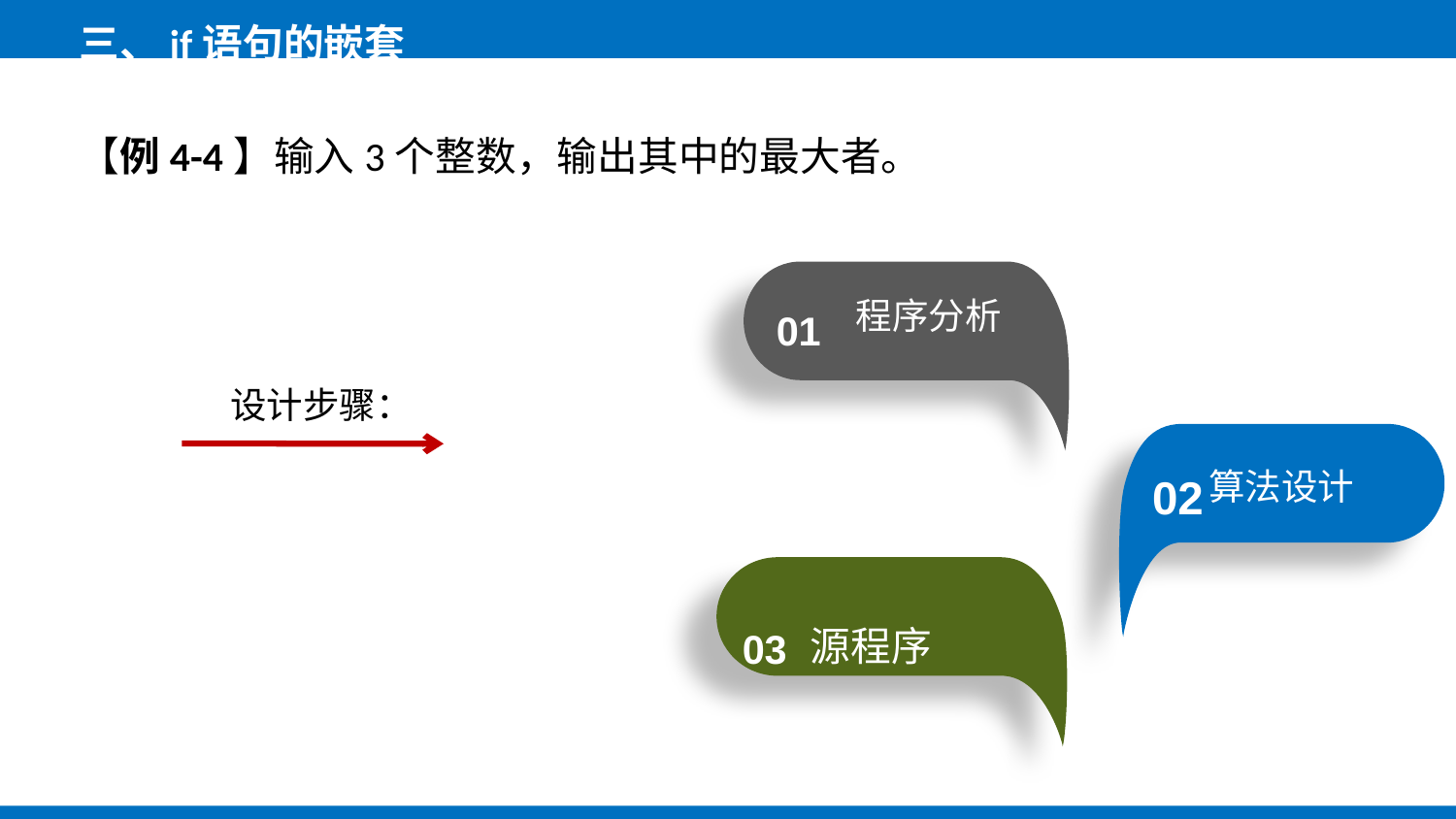

三、if语句的嵌套

    【例4-4】输入3个整数，输出其中的最大者。

程序分析
01
设计步骤：

算法设计
02

03
源程序